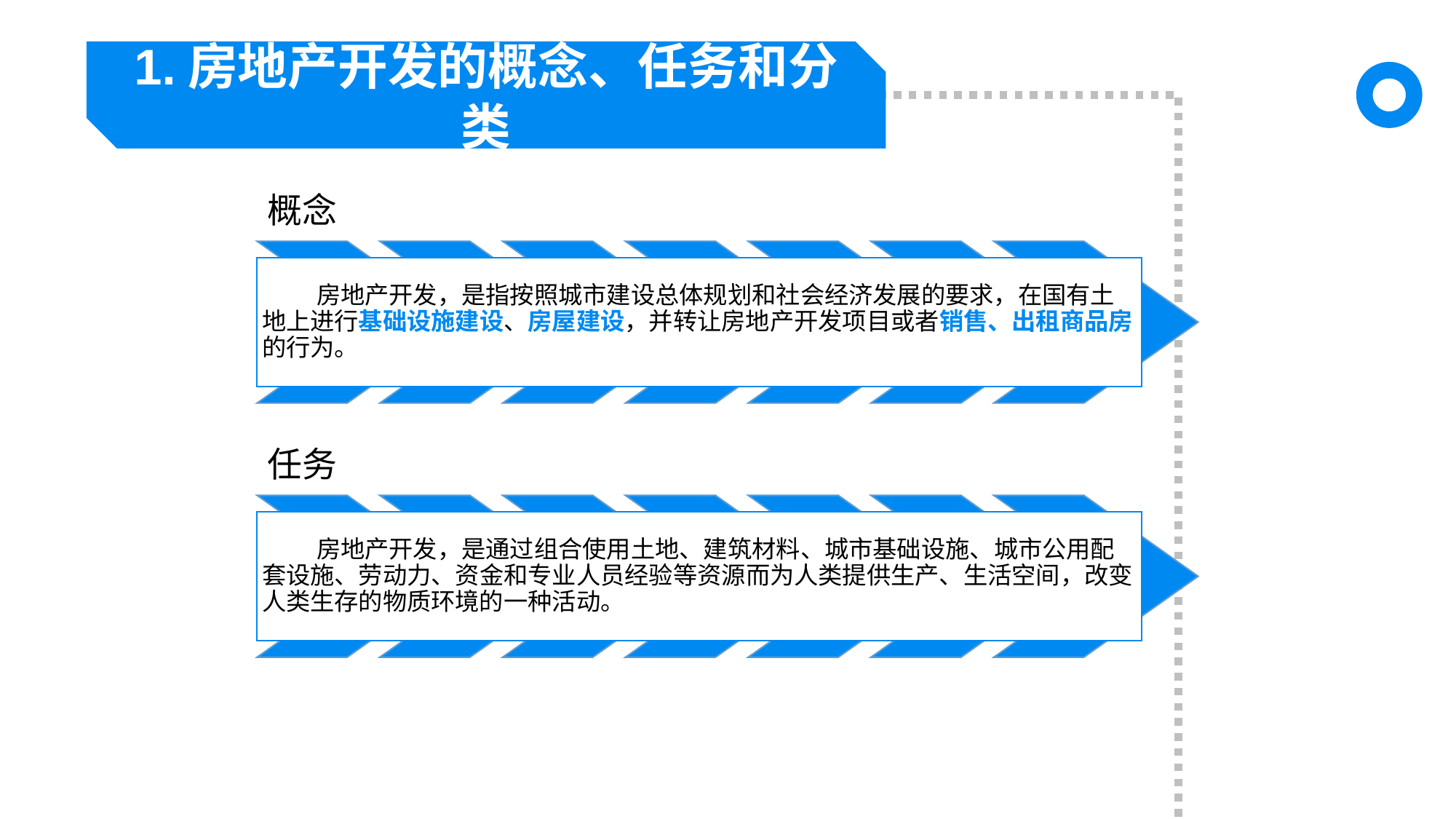

1.房地产开发的概念、任务和分类

概念
房地产开发，是指按照城市建设总体规划和社会经济发展的要求，在国有土地上进行基础设施建设、房屋建设，并转让房地产开发项目或者销售、出租商品房的行为。
任务
房地产开发，是通过组合使用土地、建筑材料、城市基础设施、城市公用配套设施、劳动力、资金和专业人员经验等资源而为人类提供生产、生活空间，改变人类生存的物质环境的一种活动。